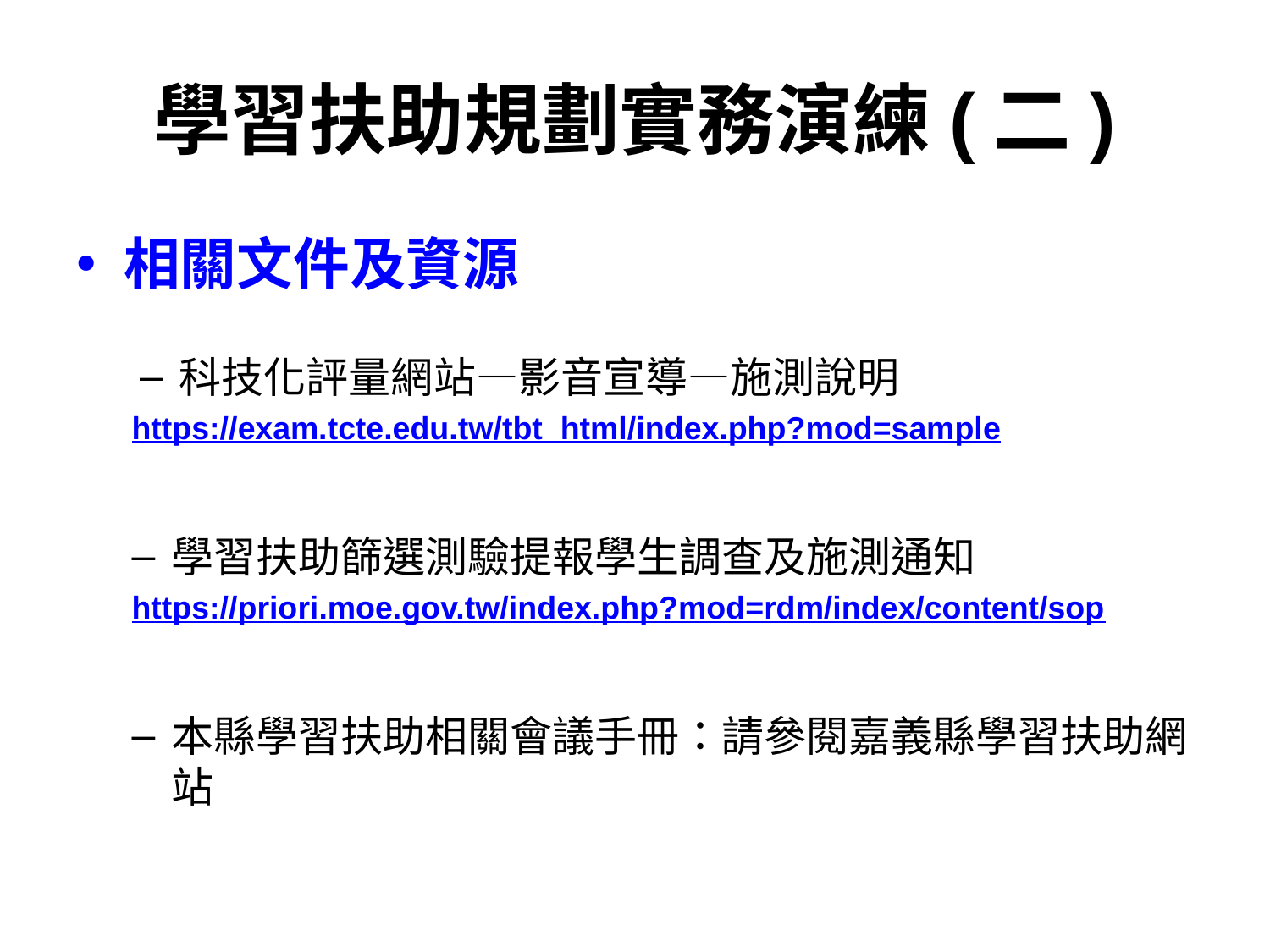

# 學習扶助規劃實務演練(二)
相關文件及資源

科技化評量網站—影音宣導—施測說明
https://exam.tcte.edu.tw/tbt_html/index.php?mod=sample

學習扶助篩選測驗提報學生調查及施測通知
https://priori.moe.gov.tw/index.php?mod=rdm/index/content/sop

本縣學習扶助相關會議手冊：請參閱嘉義縣學習扶助網站